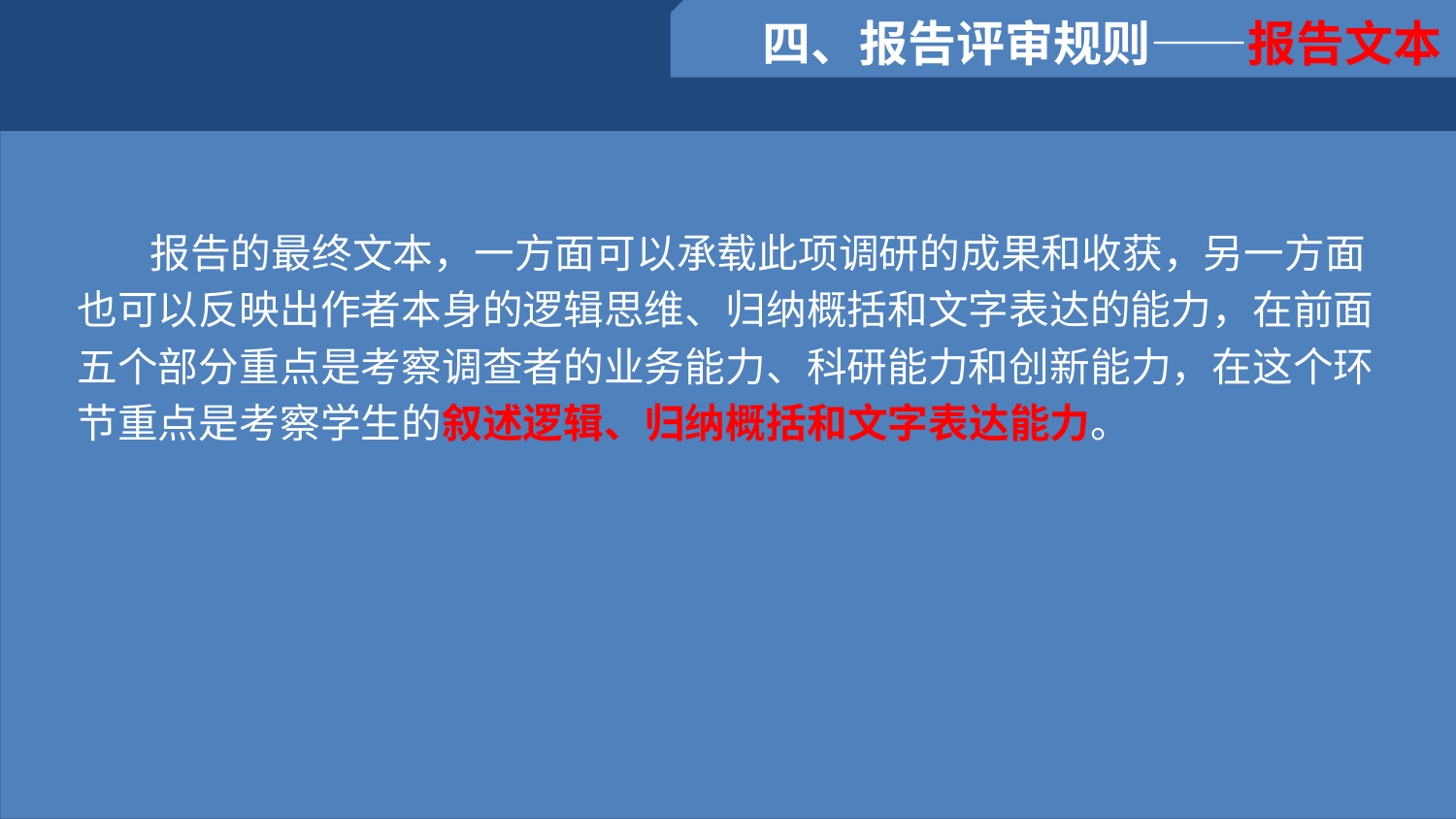

四、报告评审规则——报告文本

       报告的最终文本，一方面可以承载此项调研的成果和收获，另一方面也可以反映出作者本身的逻辑思维、归纳概括和文字表达的能力，在前面五个部分重点是考察调查者的业务能力、科研能力和创新能力，在这个环节重点是考察学生的叙述逻辑、归纳概括和文字表达能力。